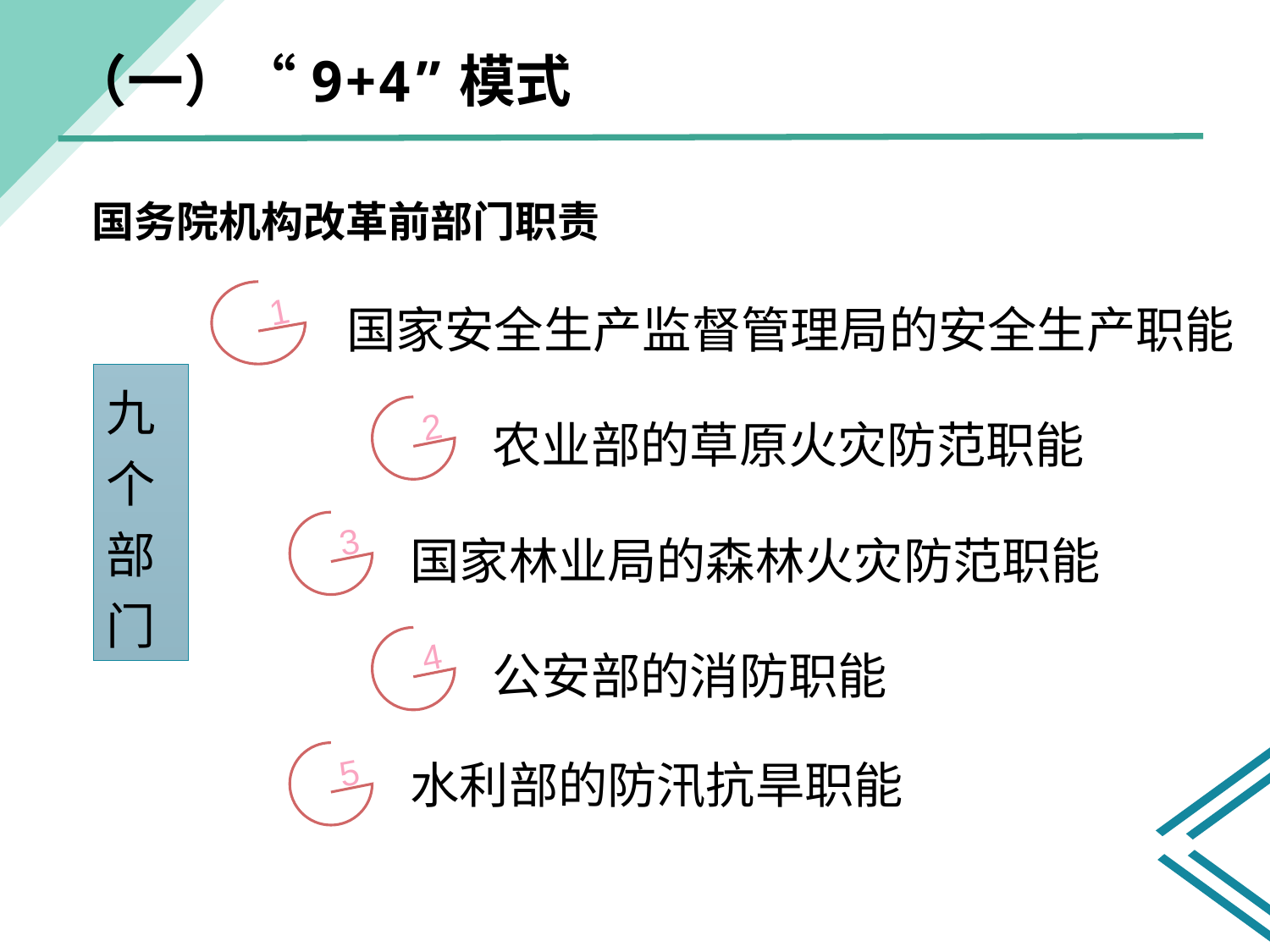

（一）“9+4”模式
国务院机构改革前部门职责
国家安全生产监督管理局的安全生产职能

1
九个部门
农业部的草原火灾防范职能

2
国家林业局的森林火灾防范职能

3
公安部的消防职能

4
水利部的防汛抗旱职能

5